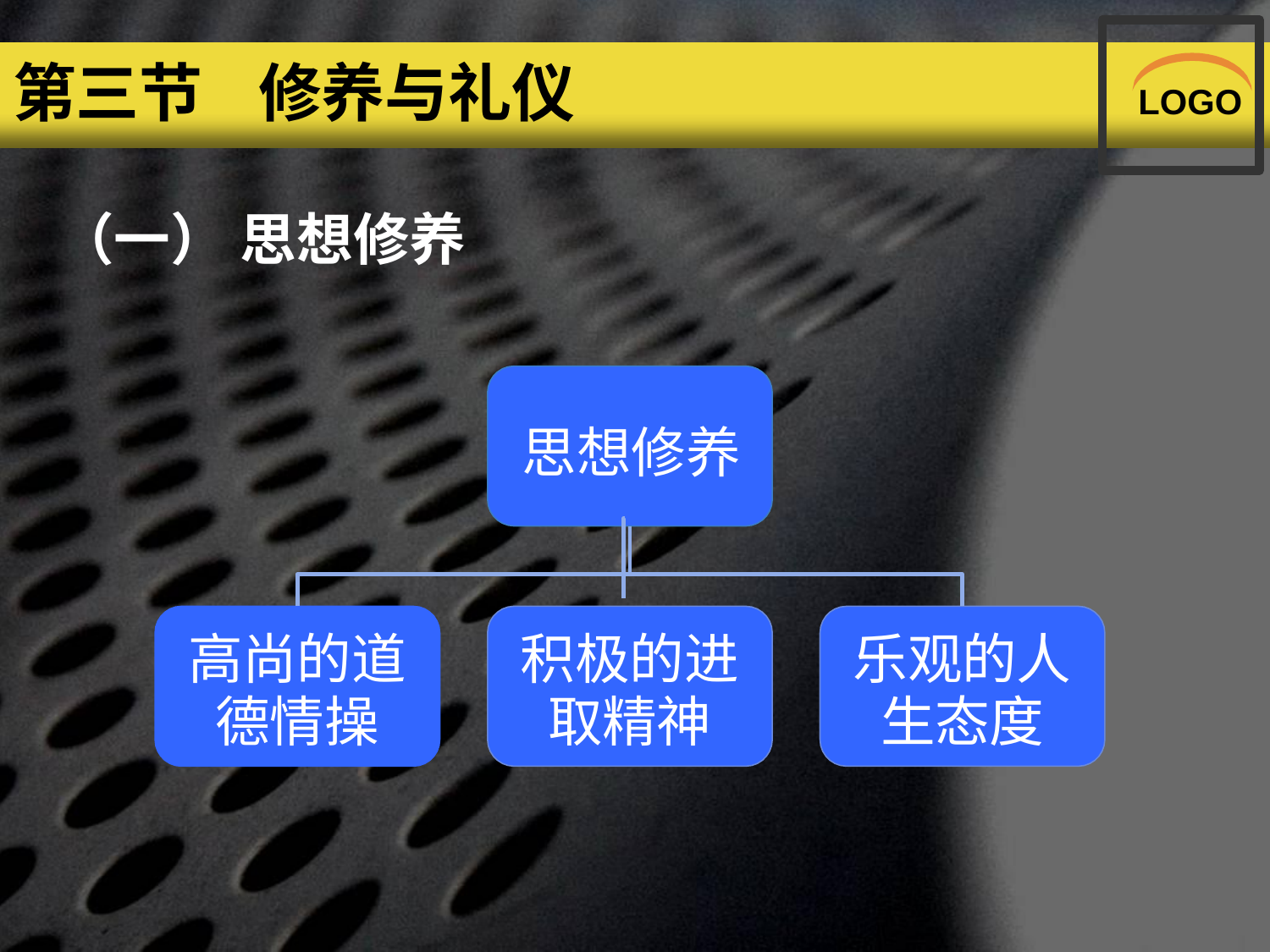

# 第三节	修养与礼仪

LOGO

（一） 思想修养

思想修养

高尚的道 德情操
积极的进 取精神
乐观的人 生态度